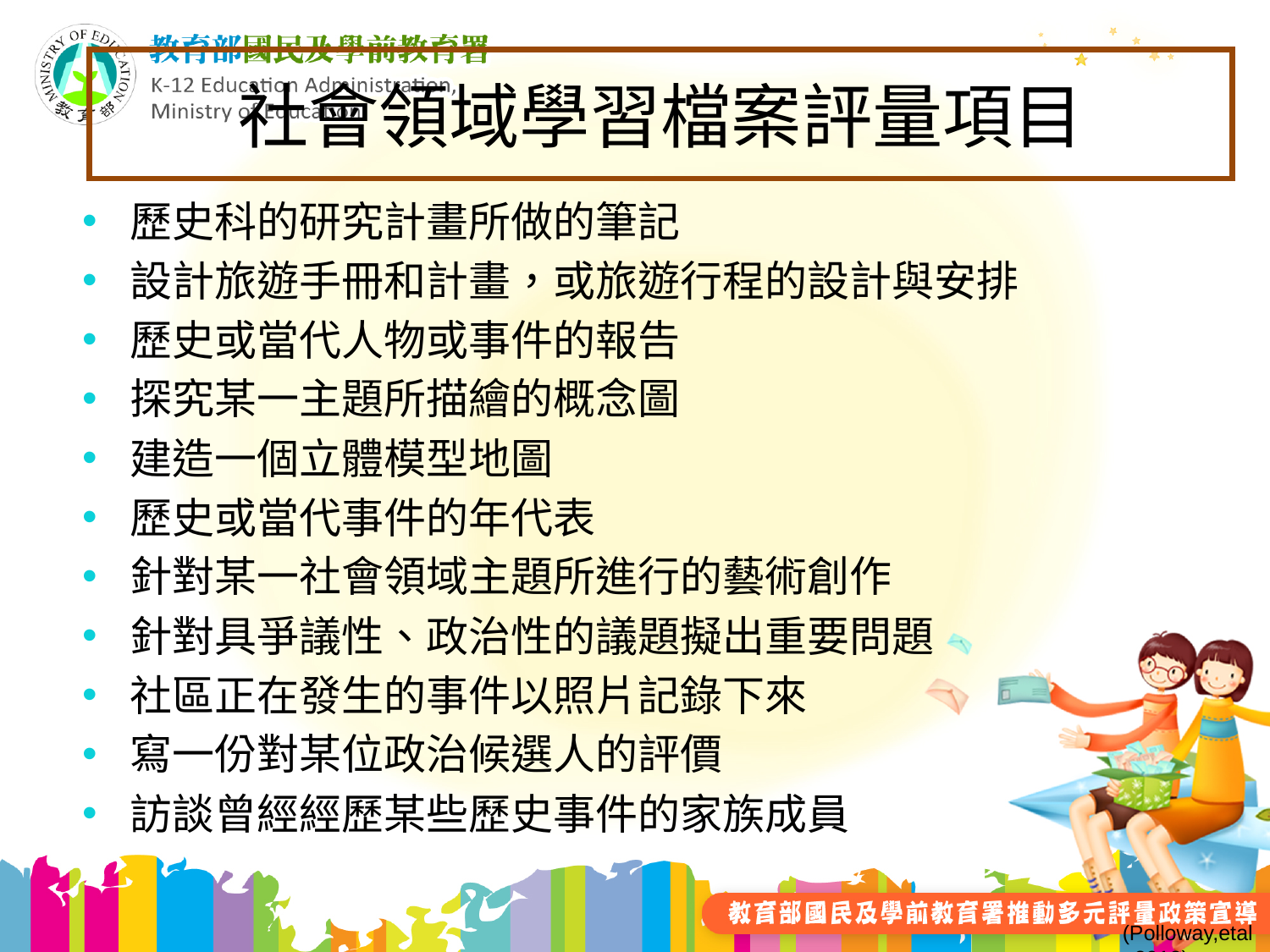

# 社會領域學習檔案評量項目
歷史科的研究計畫所做的筆記
設計旅遊手冊和計畫，或旅遊行程的設計與安排
歷史或當代人物或事件的報告
探究某一主題所描繪的概念圖
建造一個立體模型地圖
歷史或當代事件的年代表
針對某一社會領域主題所進行的藝術創作
針對具爭議性、政治性的議題擬出重要問題
社區正在發生的事件以照片記錄下來
寫一份對某位政治候選人的評價
訪談曾經經歷某些歷史事件的家族成員

(Polloway,etal.,2012)